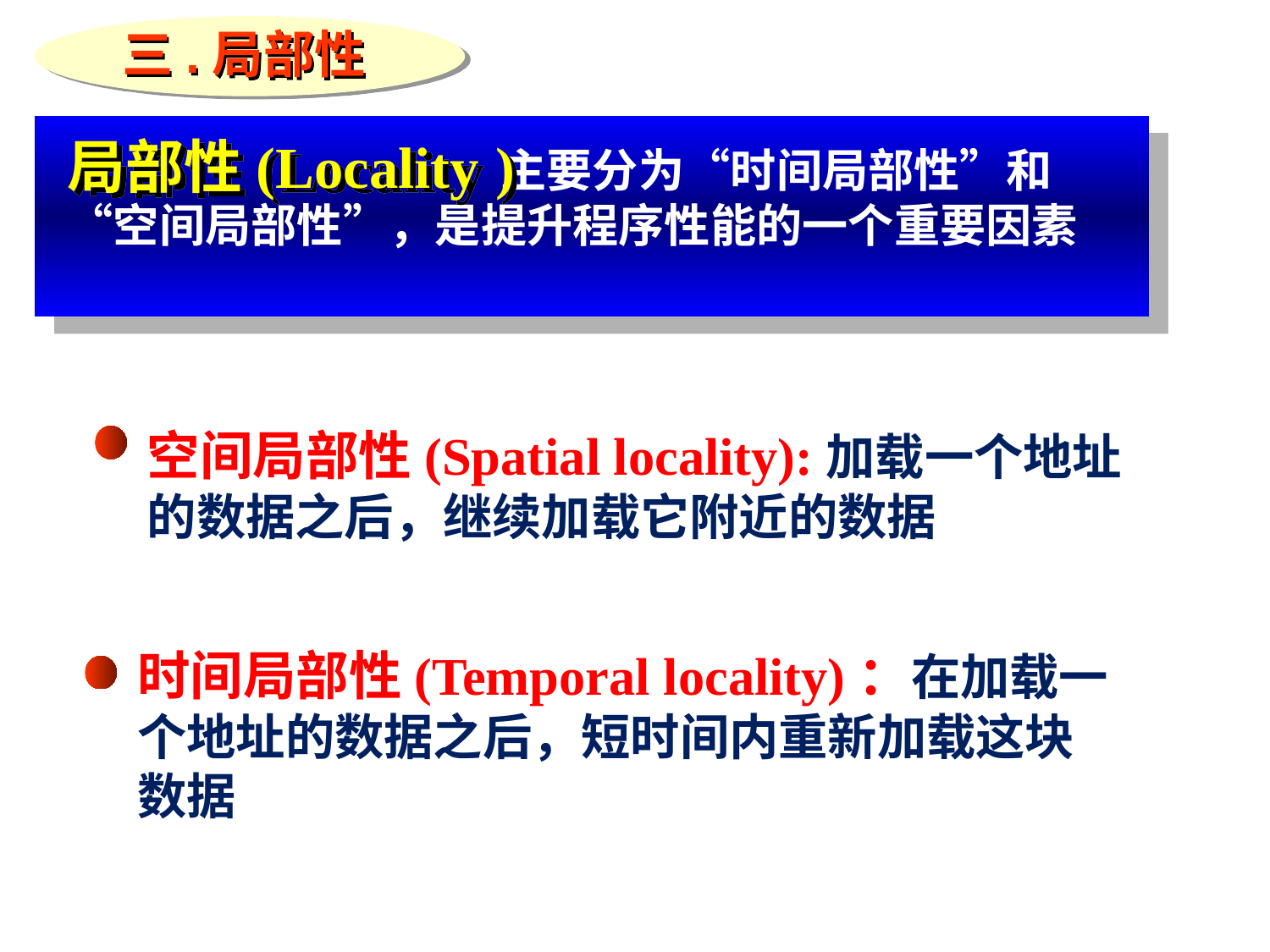

三.局部性

局部性(Locality )
			    主要分为“时间局部性”和“空间局部性”，是提升程序性能的一个重要因素
空间局部性(Spatial locality):加载一个地址的数据之后，继续加载它附近的数据

时间局部性(Temporal locality)：在加载一个地址的数据之后，短时间内重新加载这块数据